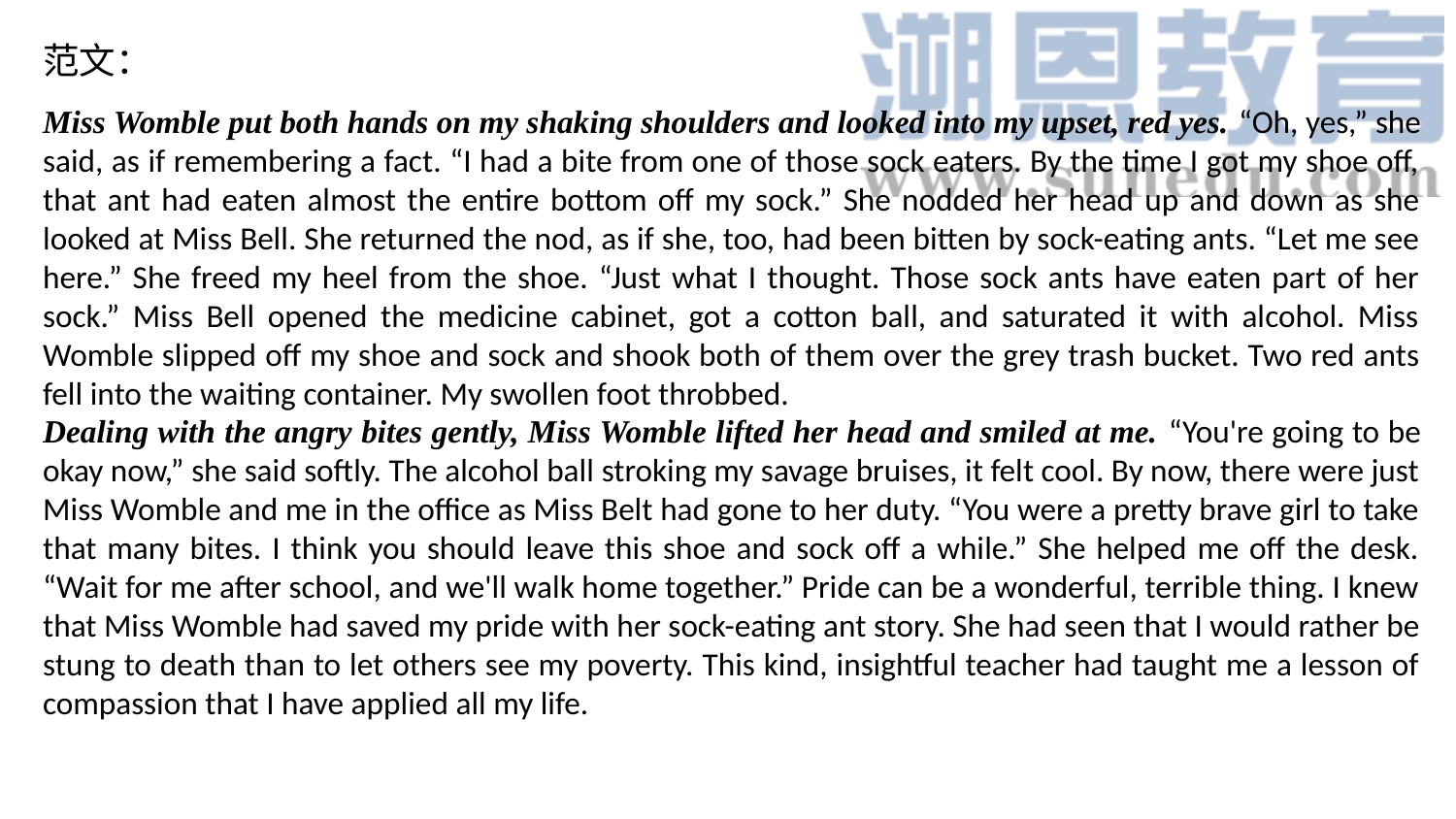

范文：
Miss Womble put both hands on my shaking shoulders and looked into my upset, red yes. “Oh, yes,” she said, as if remembering a fact. “I had a bite from one of those sock eaters. By the time I got my shoe off, that ant had eaten almost the entire bottom off my sock.” She nodded her head up and down as she looked at Miss Bell. She returned the nod, as if she, too, had been bitten by sock-eating ants. “Let me see here.” She freed my heel from the shoe. “Just what I thought. Those sock ants have eaten part of her sock.” Miss Bell opened the medicine cabinet, got a cotton ball, and saturated it with alcohol. Miss Womble slipped off my shoe and sock and shook both of them over the grey trash bucket. Two red ants fell into the waiting container. My swollen foot throbbed.
Dealing with the angry bites gently, Miss Womble lifted her head and smiled at me. “You're going to be okay now,” she said softly. The alcohol ball stroking my savage bruises, it felt cool. By now, there were just Miss Womble and me in the office as Miss Belt had gone to her duty. “You were a pretty brave girl to take that many bites. I think you should leave this shoe and sock off a while.” She helped me off the desk. “Wait for me after school, and we'll walk home together.” Pride can be a wonderful, terrible thing. I knew that Miss Womble had saved my pride with her sock-eating ant story. She had seen that I would rather be stung to death than to let others see my poverty. This kind, insightful teacher had taught me a lesson of compassion that I have applied all my life.